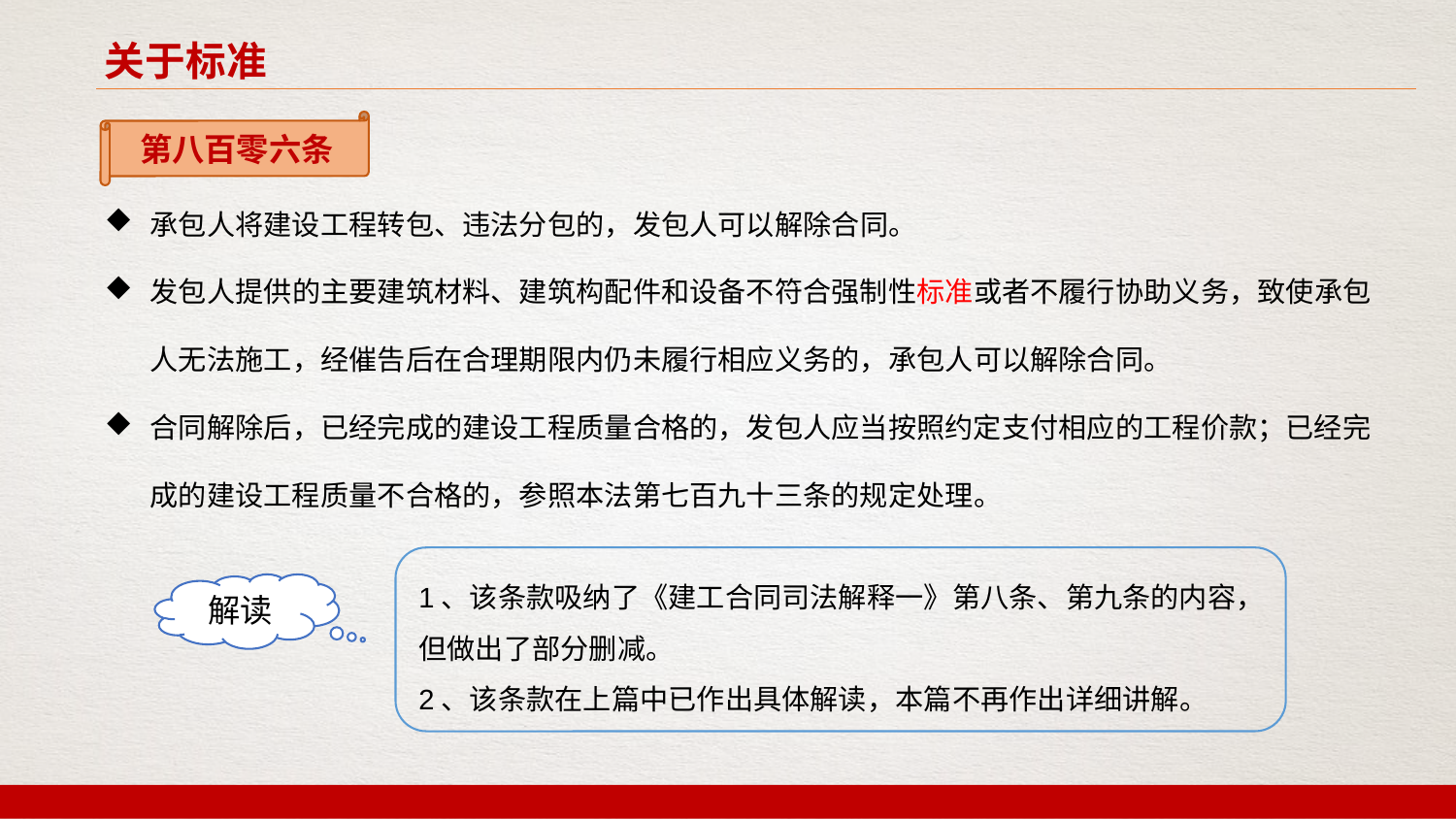

关于标准
第八百零六条
承包人将建设工程转包、违法分包的，发包人可以解除合同。
发包人提供的主要建筑材料、建筑构配件和设备不符合强制性标准或者不履行协助义务，致使承包人无法施工，经催告后在合理期限内仍未履行相应义务的，承包人可以解除合同。
合同解除后，已经完成的建设工程质量合格的，发包人应当按照约定支付相应的工程价款；已经完成的建设工程质量不合格的，参照本法第七百九十三条的规定处理。
1、该条款吸纳了《建工合同司法解释一》第八条、第九条的内容，但做出了部分删减。
2、该条款在上篇中已作出具体解读，本篇不再作出详细讲解。
解读